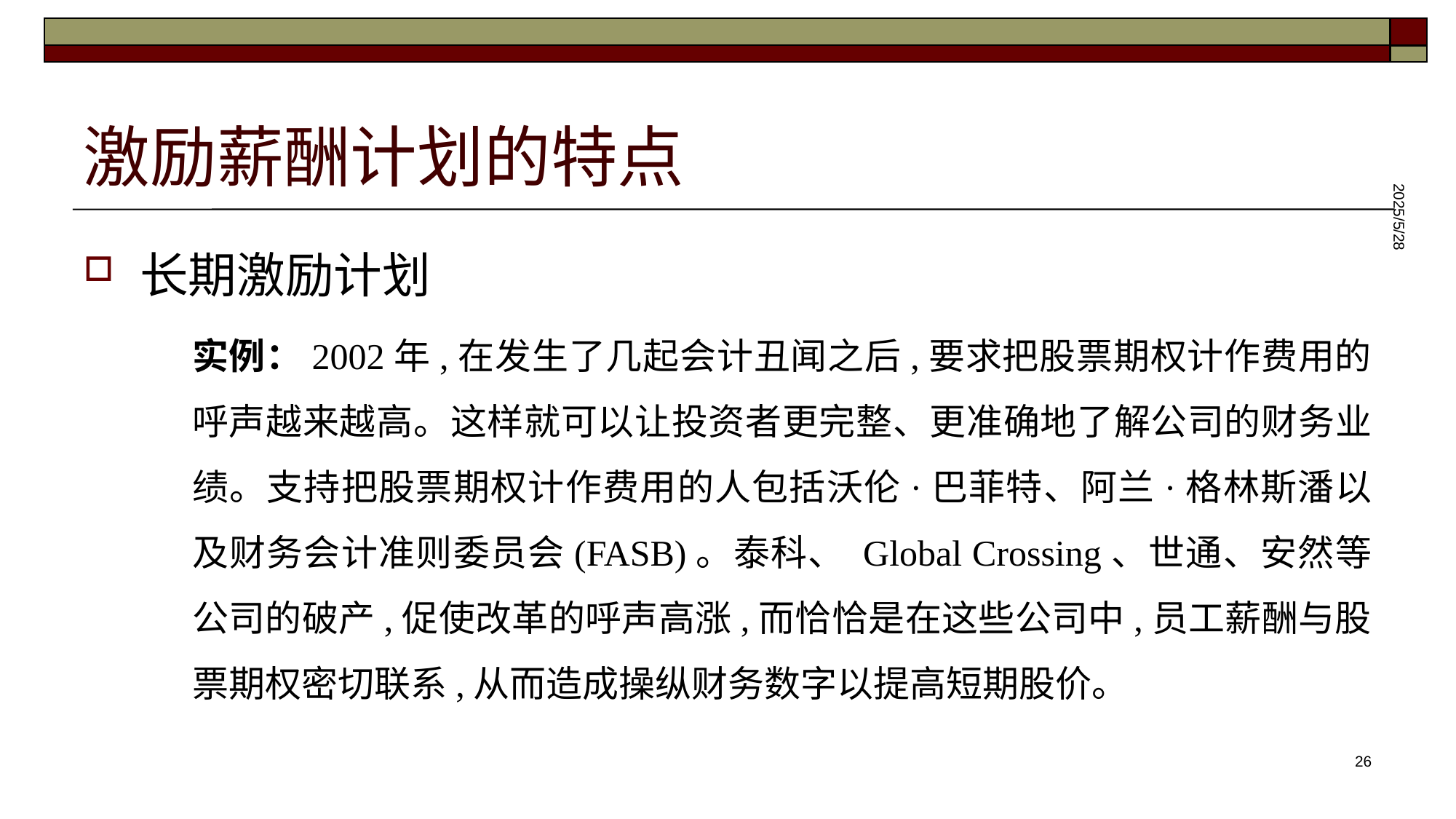

# 激励薪酬计划的特点
长期激励计划
实例：2002年,在发生了几起会计丑闻之后,要求把股票期权计作费用的呼声越来越高。这样就可以让投资者更完整、更准确地了解公司的财务业绩。支持把股票期权计作费用的人包括沃伦·巴菲特、阿兰·格林斯潘以及财务会计准则委员会(FASB)。泰科、 Global Crossing、世通、安然等公司的破产,促使改革的呼声高涨,而恰恰是在这些公司中,员工薪酬与股票期权密切联系,从而造成操纵财务数字以提高短期股价。

2025/5/28
26